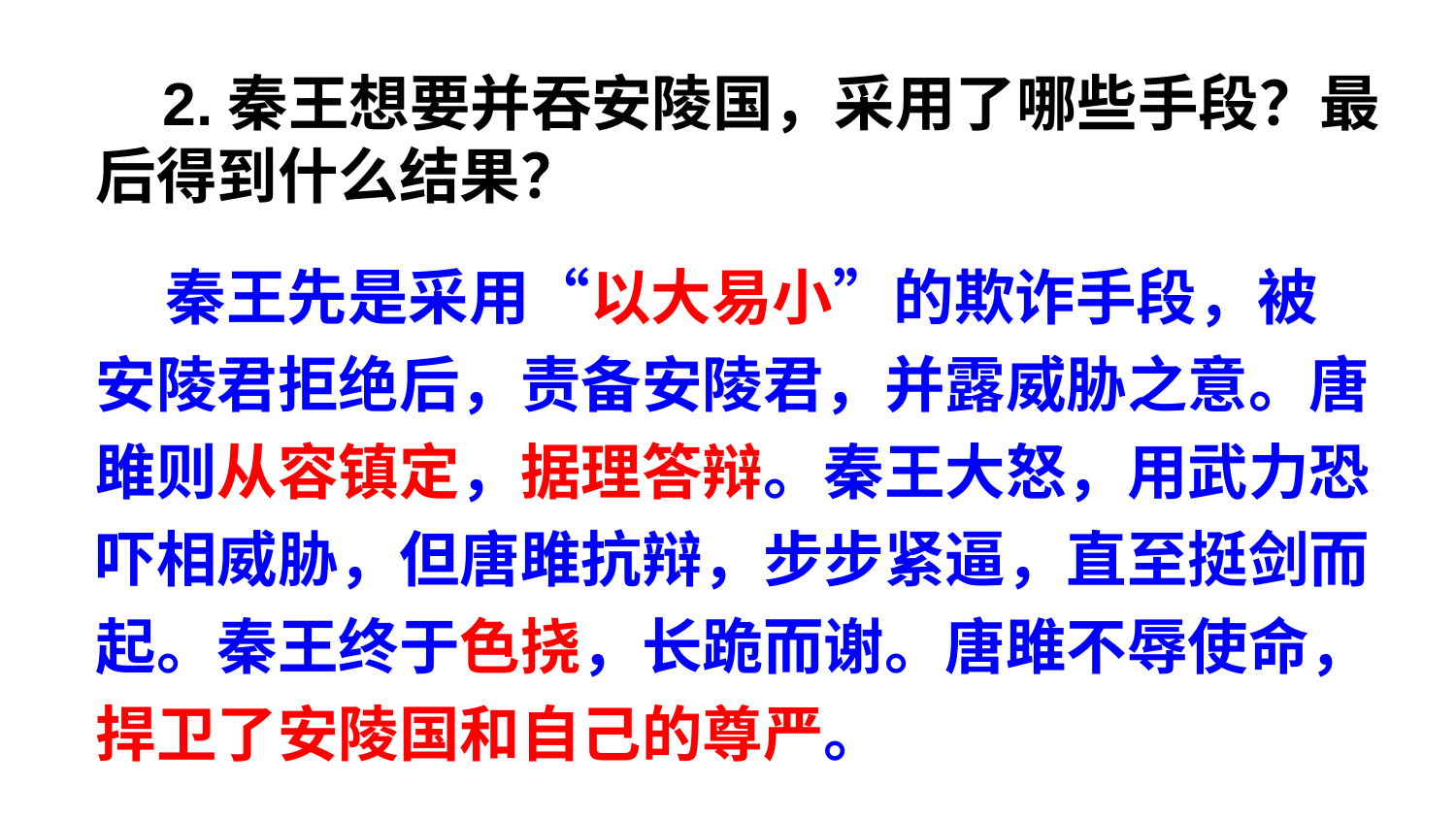

2.秦王想要并吞安陵国，采用了哪些手段？最后得到什么结果？
    秦王先是采用“以大易小”的欺诈手段，被安陵君拒绝后，责备安陵君，并露威胁之意。唐雎则从容镇定，据理答辩。秦王大怒，用武力恐吓相威胁，但唐雎抗辩，步步紧逼，直至挺剑而起。秦王终于色挠，长跪而谢。唐雎不辱使命，捍卫了安陵国和自己的尊严。